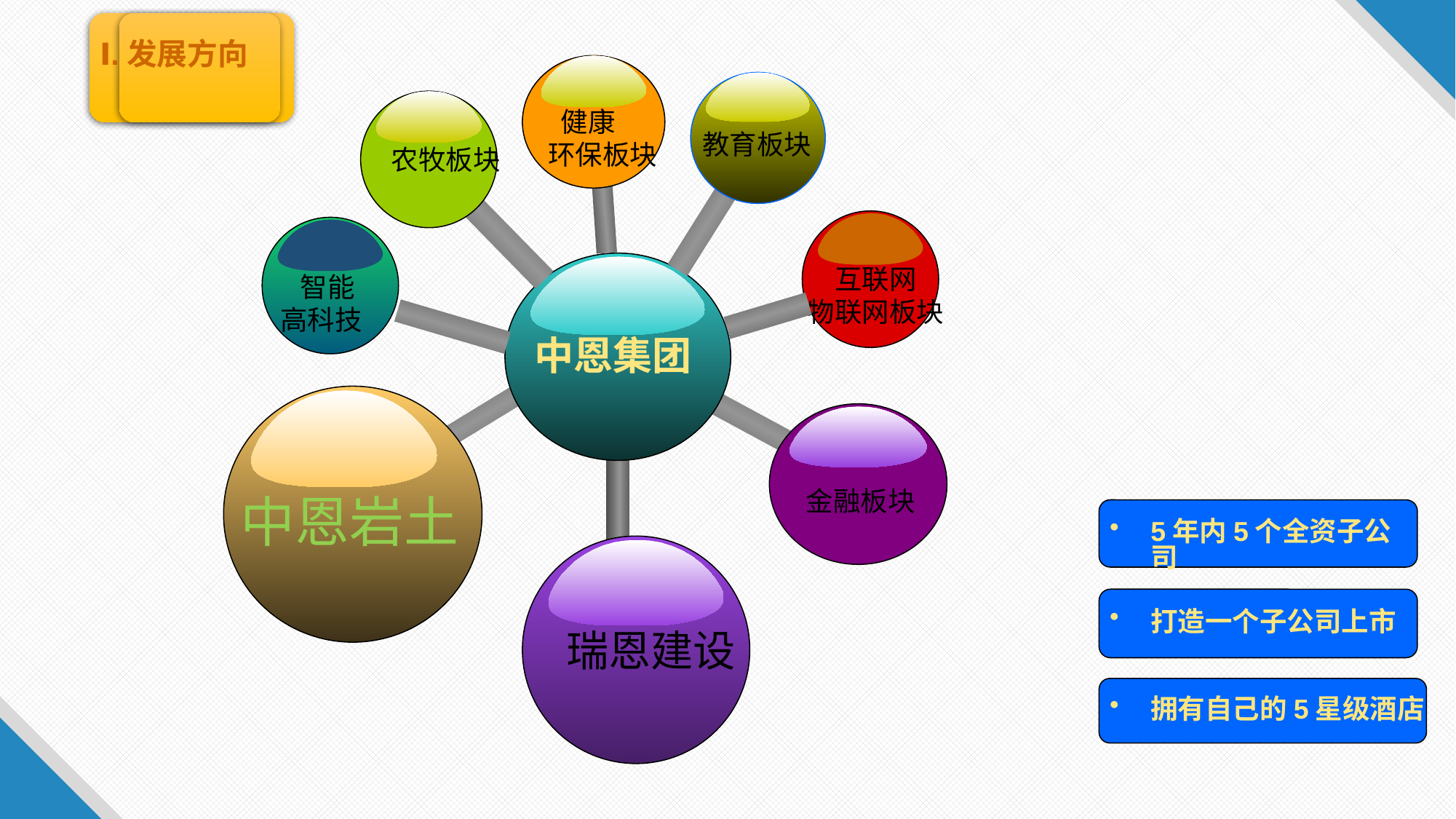

Ⅰ.发展方向

农牧板块

 健康
环保板块
教育板块

互联网
物联网板块

 智能
高科技

中恩集团

金融板块

中恩岩土

5年内5个全资子公司
瑞恩建设

打造一个子公司上市

拥有自己的5星级酒店